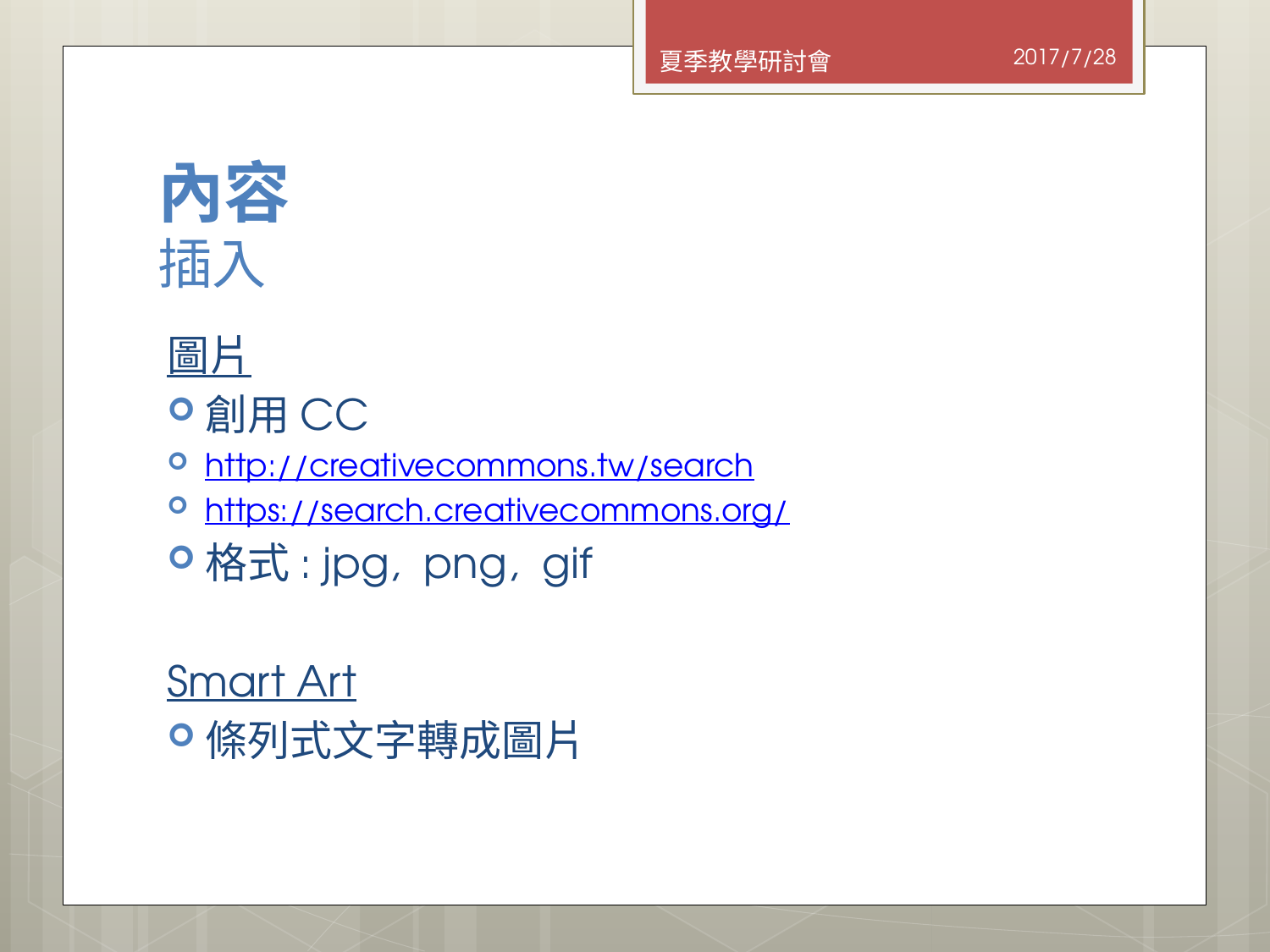

2017/7/28
# 內容 插入
圖片
創用CC
http://creativecommons.tw/search
https://search.creativecommons.org/
格式: jpg,  png,  gif

Smart Art
條列式文字轉成圖片